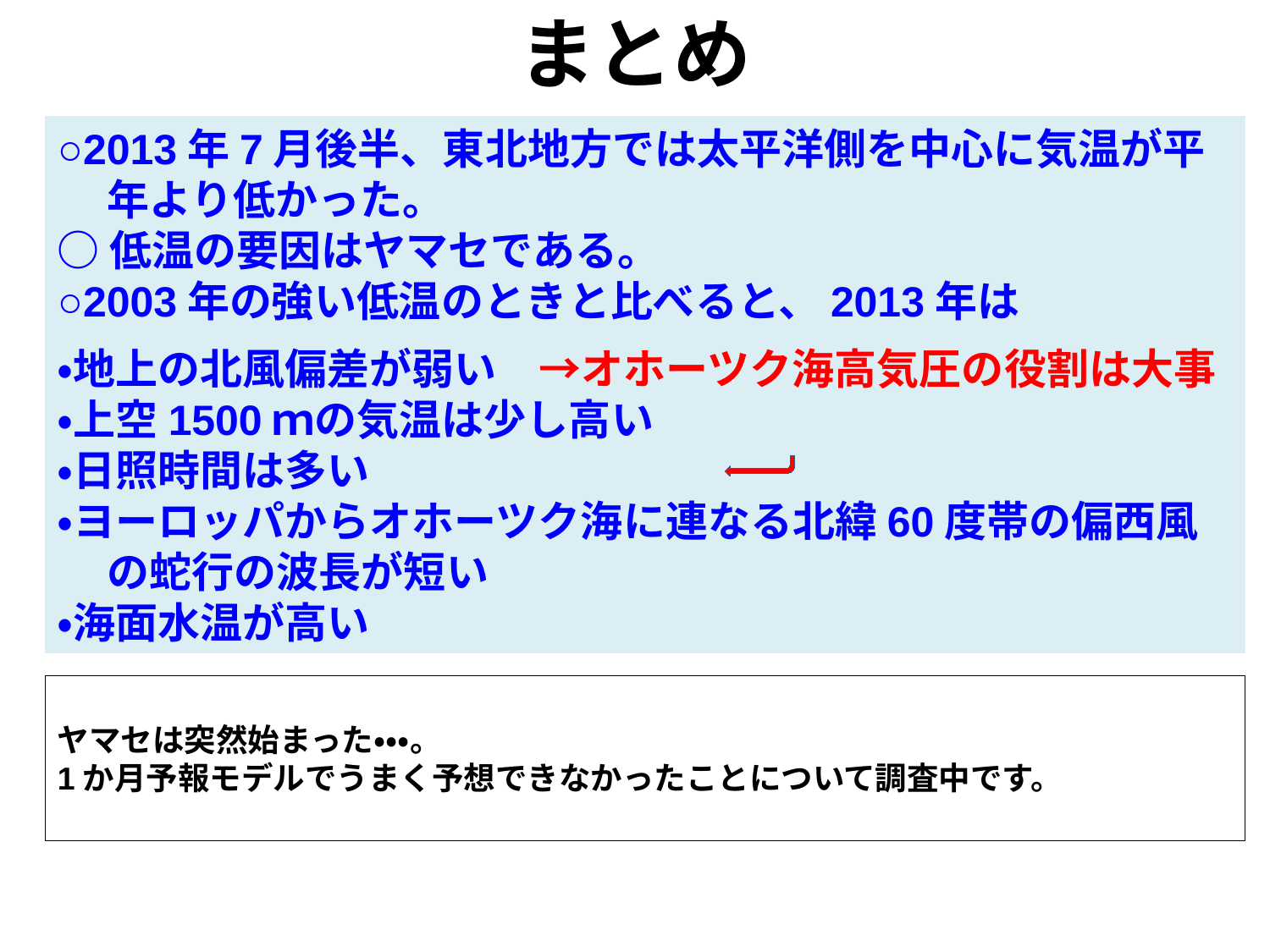

# まとめ
○2013年7月後半、東北地方では太平洋側を中心に気温が平年より低かった。
○低温の要因はヤマセである。
○2003年の強い低温のときと比べると、2013年は

・地上の北風偏差が弱い　→オホーツク海高気圧の役割は大事
・上空1500ｍの気温は少し高い
・日照時間は多い
・ヨーロッパからオホーツク海に連なる北緯60度帯の偏西風の蛇行の波長が短い
・海面水温が高い

ヤマセは突然始まった・・・。
1か月予報モデルでうまく予想できなかったことについて調査中です。